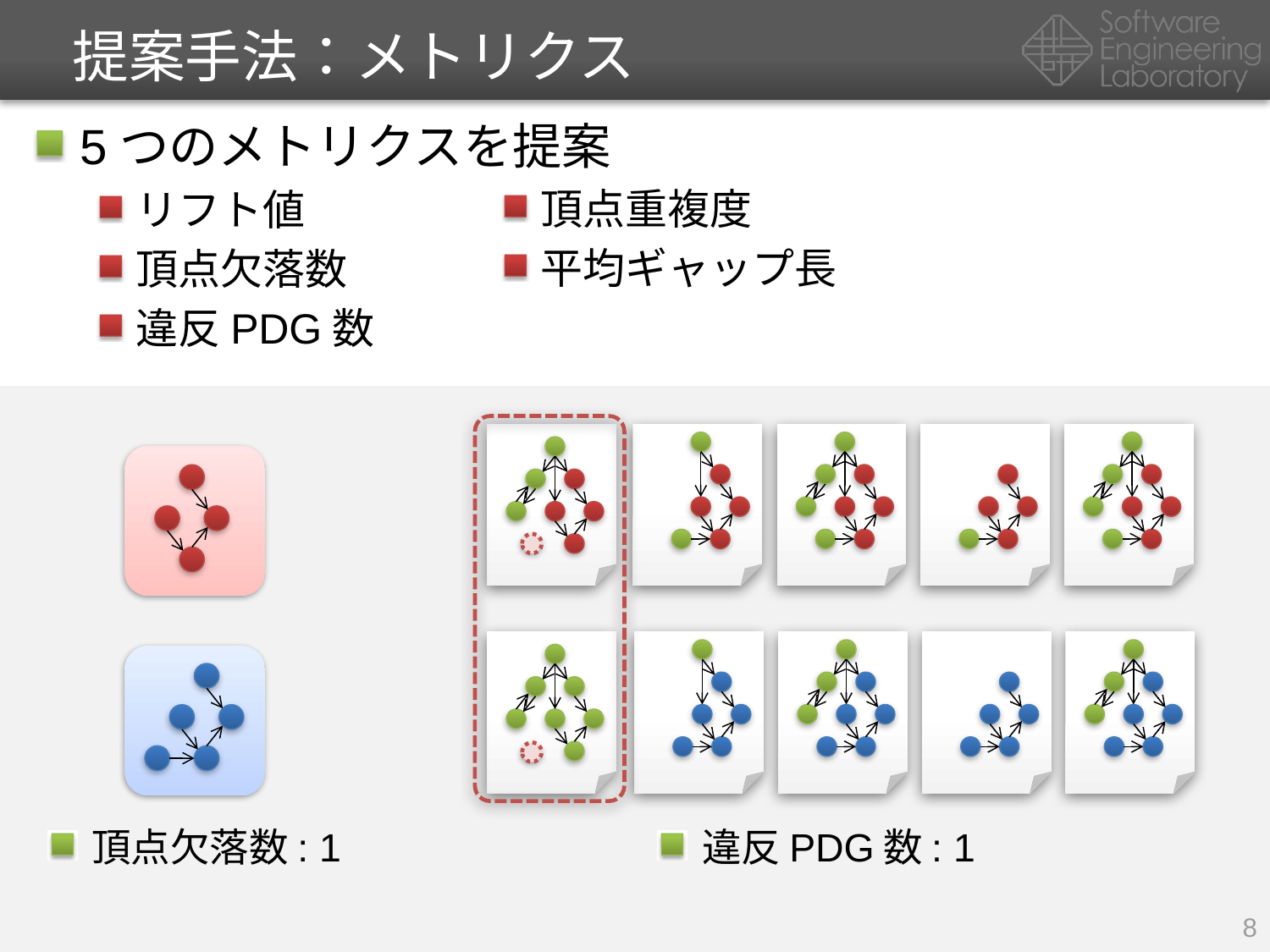

# 提案手法：メトリクス
5つのメトリクスを提案
リフト値
頂点欠落数
違反PDG数
頂点重複度
平均ギャップ長

頂点欠落数: 1
違反PDG数: 1
8